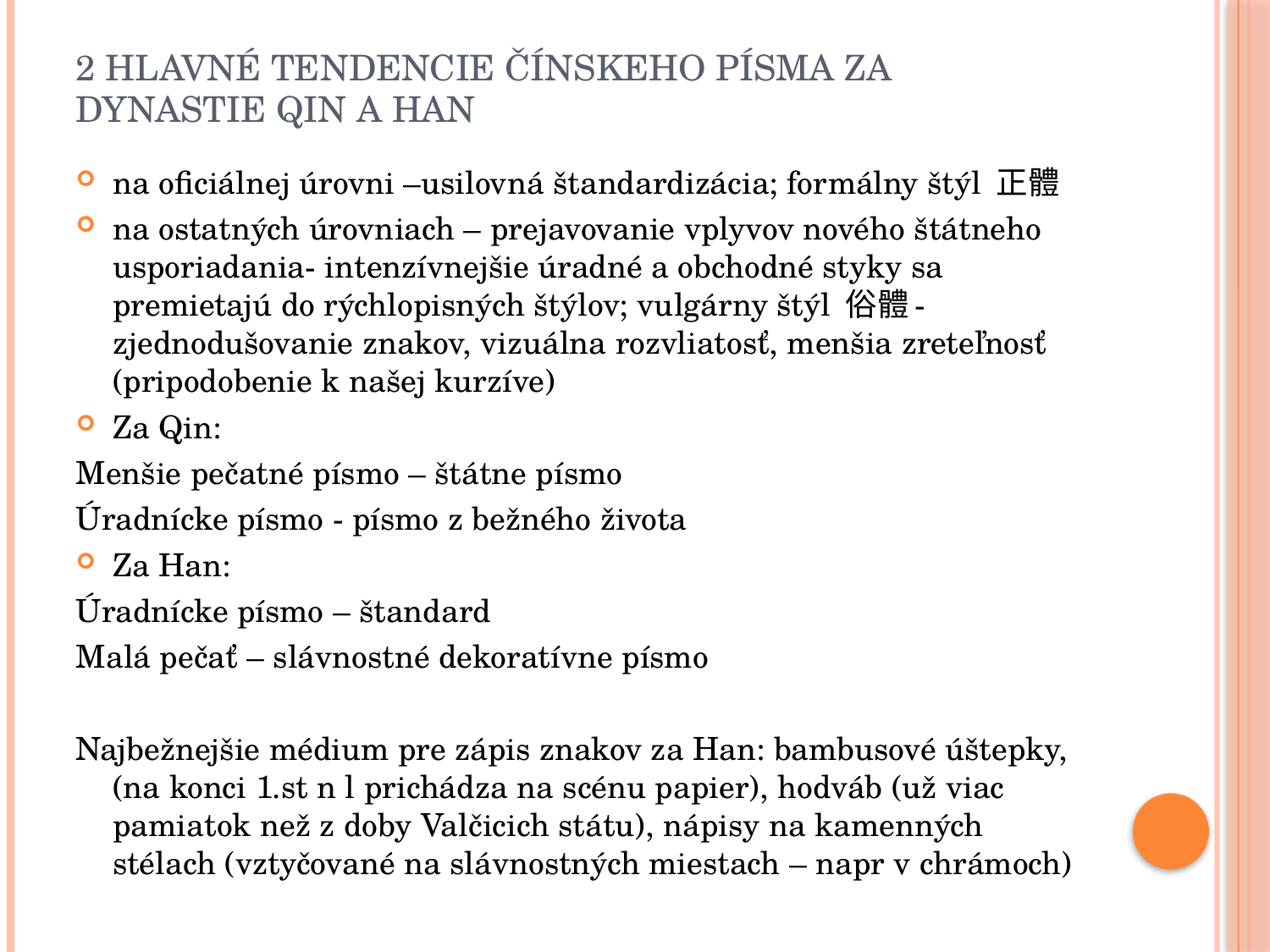

# 2 hlavné tendencie čínskeho písma za Dynastie Qin a Han
na oficiálnej úrovni –usilovná štandardizácia; formálny štýl 正體
na ostatných úrovniach – prejavovanie vplyvov nového štátneho usporiadania- intenzívnejšie úradné a obchodné styky sa premietajú do rýchlopisných štýlov; vulgárny štýl 俗體- zjednodušovanie znakov, vizuálna rozvliatosť, menšia zreteľnosť (pripodobenie k našej kurzíve)
Za Qin:
Menšie pečatné písmo – štátne písmo
Úradnícke písmo - písmo z bežného života
Za Han:
Úradnícke písmo – štandard
Malá pečať – slávnostné dekoratívne písmo

Najbežnejšie médium pre zápis znakov za Han: bambusové úštepky, (na konci 1.st n l prichádza na scénu papier), hodváb (už viac pamiatok než z doby Valčicich státu), nápisy na kamenných stélach (vztyčované na slávnostných miestach – napr v chrámoch)